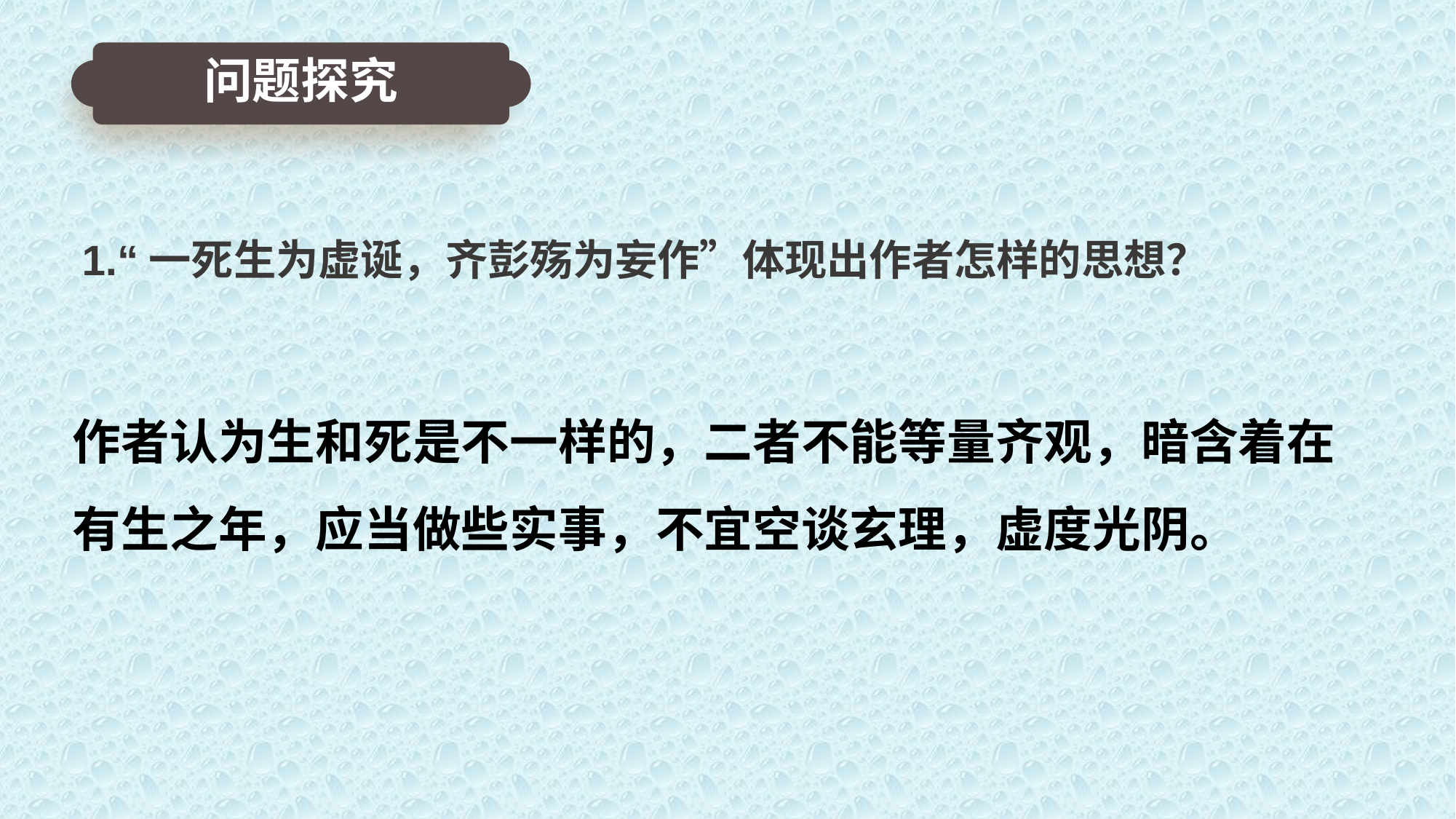

问题探究
1.“一死生为虚诞，齐彭殇为妄作”体现出作者怎样的思想？
作者认为生和死是不一样的，二者不能等量齐观，暗含着在有生之年，应当做些实事，不宜空谈玄理，虚度光阴。